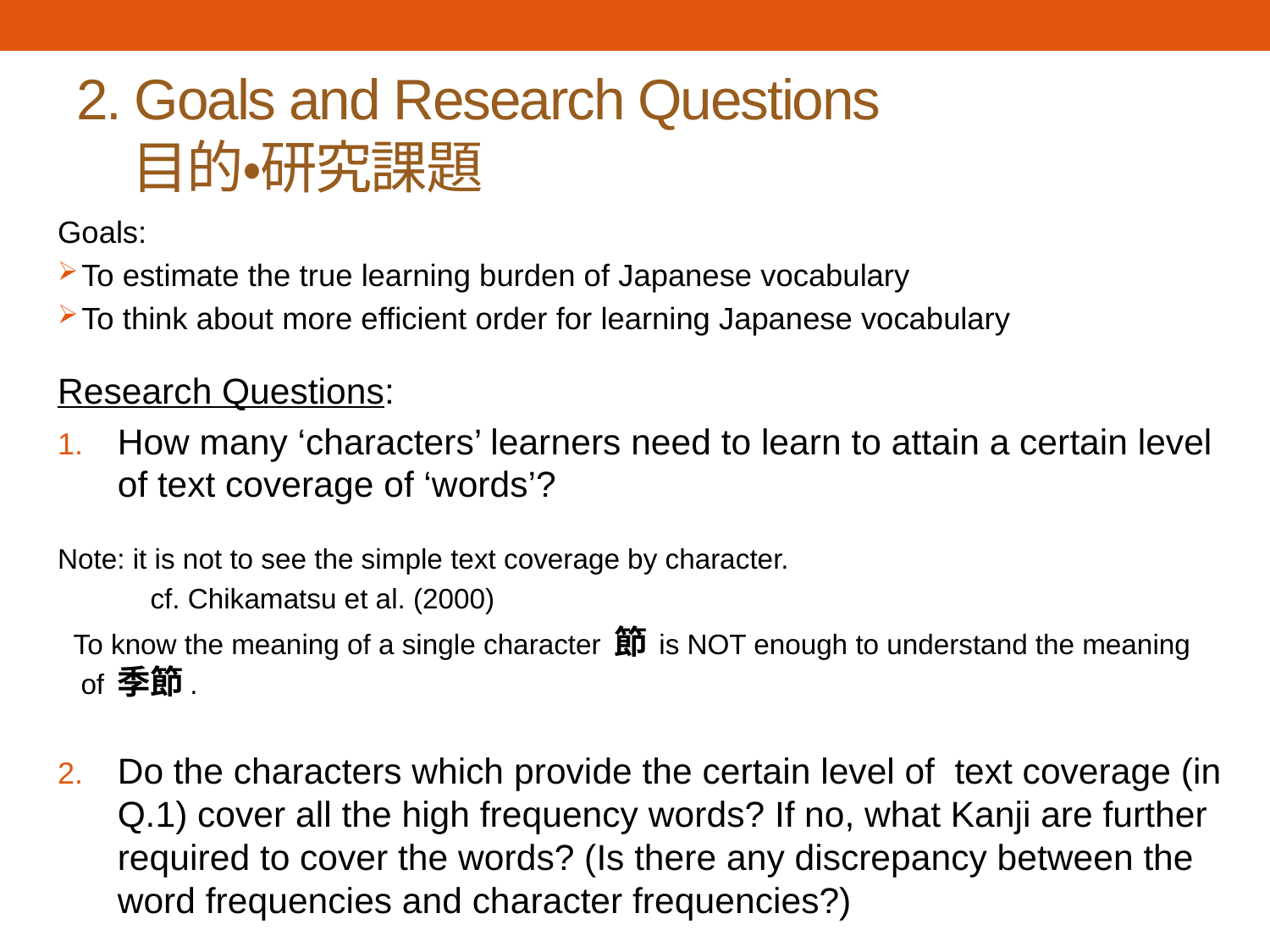

# 2. Goals and Research Questions 　目的・研究課題
Goals:
To estimate the true learning burden of Japanese vocabulary
To think about more efficient order for learning Japanese vocabulary

Research Questions:
How many ‘characters’ learners need to learn to attain a certain level of text coverage of ‘words’?

Note: it is not to see the simple text coverage by character.
	cf. Chikamatsu et al. (2000)
  To know the meaning of a single character 節 is NOT enough to understand the meaning of 季節.

Do the characters which provide the certain level of  text coverage (in Q.1) cover all the high frequency words? If no, what Kanji are further required to cover the words? (Is there any discrepancy between the word frequencies and character frequencies?)